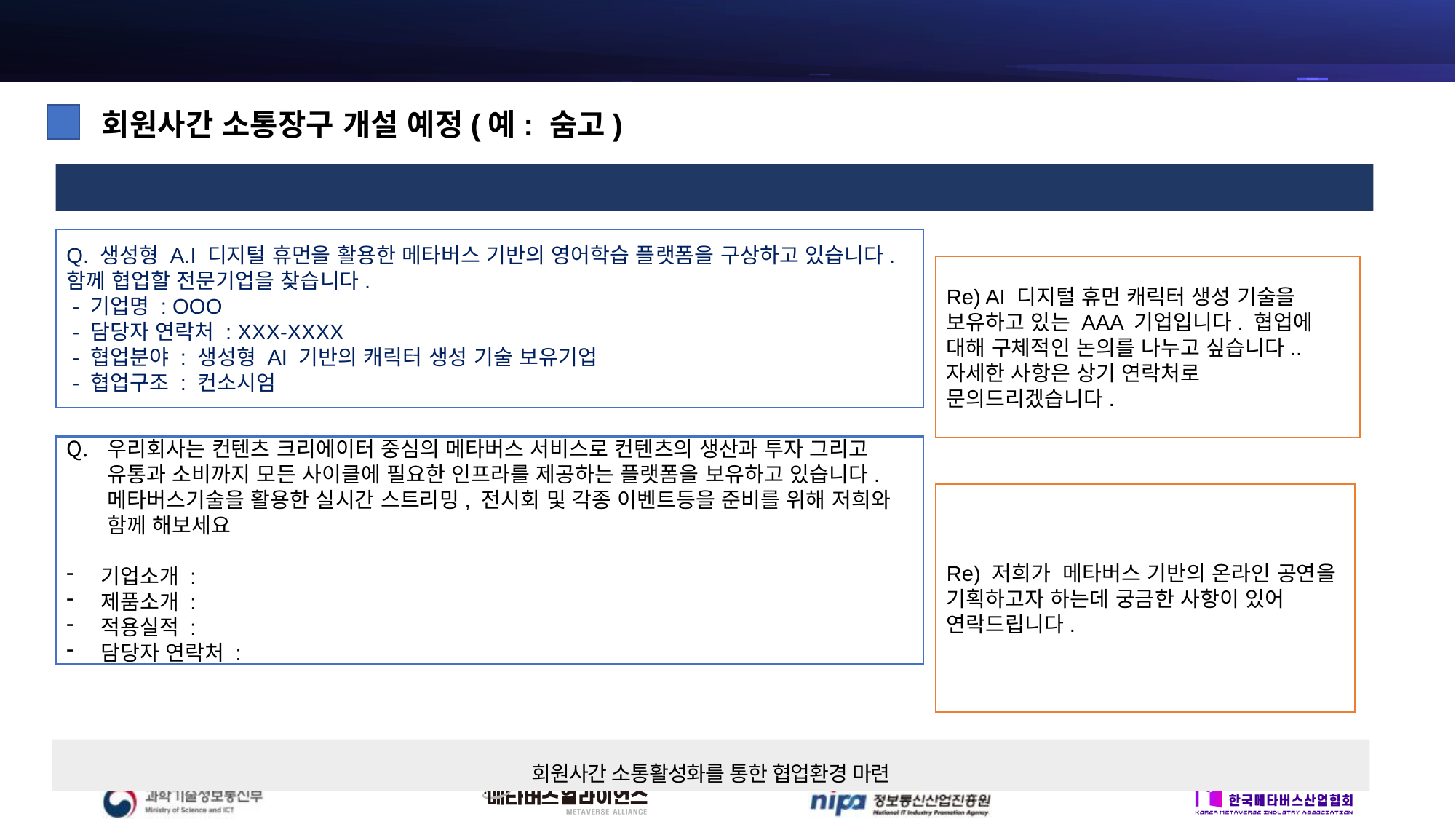

6. 회원사 대상 서비스 강화
회원사간 소통장구 개설 예정(예: 숨고)

수요기업, 기관의 요구사항과 공급기업의 제안등 자유로운 소통 및 협업 창구 마련 (예정)
Q. 생성형 A.I 디지털 휴먼을 활용한 메타버스 기반의 영어학습 플랫폼을 구상하고 있습니다. 함께 협업할 전문기업을 찾습니다.
 - 기업명 : OOO
 - 담당자 연락처 : XXX-XXXX
 - 협업분야 : 생성형 AI 기반의 캐릭터 생성 기술 보유기업
 - 협업구조 : 컨소시엄
Re) AI 디지털 휴먼 캐릭터 생성 기술을 보유하고 있는 AAA 기업입니다. 협업에 대해 구체적인 논의를 나누고 싶습니다.. 자세한 사항은 상기 연락처로 문의드리겠습니다.
우리회사는 컨텐츠 크리에이터 중심의 메타버스 서비스로 컨텐츠의 생산과 투자 그리고 유통과 소비까지 모든 사이클에 필요한 인프라를 제공하는 플랫폼을 보유하고 있습니다. 메타버스기술을 활용한 실시간 스트리밍, 전시회 및 각종 이벤트등을 준비를 위해 저희와 함께 해보세요

기업소개 :
제품소개 :
적용실적 :
담당자 연락처 :
Re) 저희가  메타버스 기반의 온라인 공연을 기획하고자 하는데 궁금한 사항이 있어 연락드립니다.
회원사간 소통활성화를 통한 협업환경 마련
17